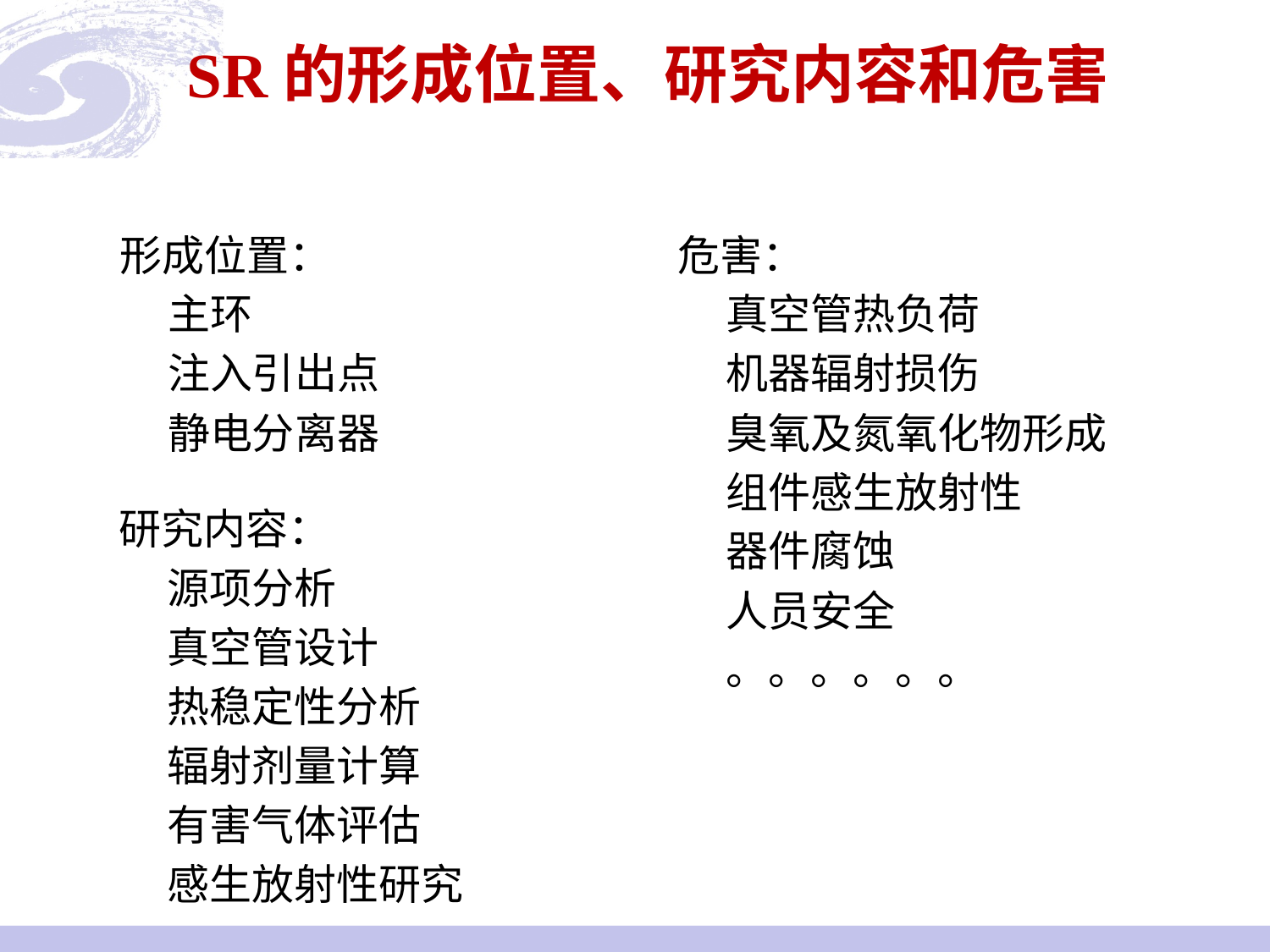

# SR的形成位置、研究内容和危害
形成位置：
    主环
    注入引出点
    静电分离器

危害：
    真空管热负荷
    机器辐射损伤
    臭氧及氮氧化物形成
    组件感生放射性
    器件腐蚀
    人员安全
    。。。。。。

研究内容：
    源项分析
    真空管设计
    热稳定性分析
    辐射剂量计算
    有害气体评估
    感生放射性研究